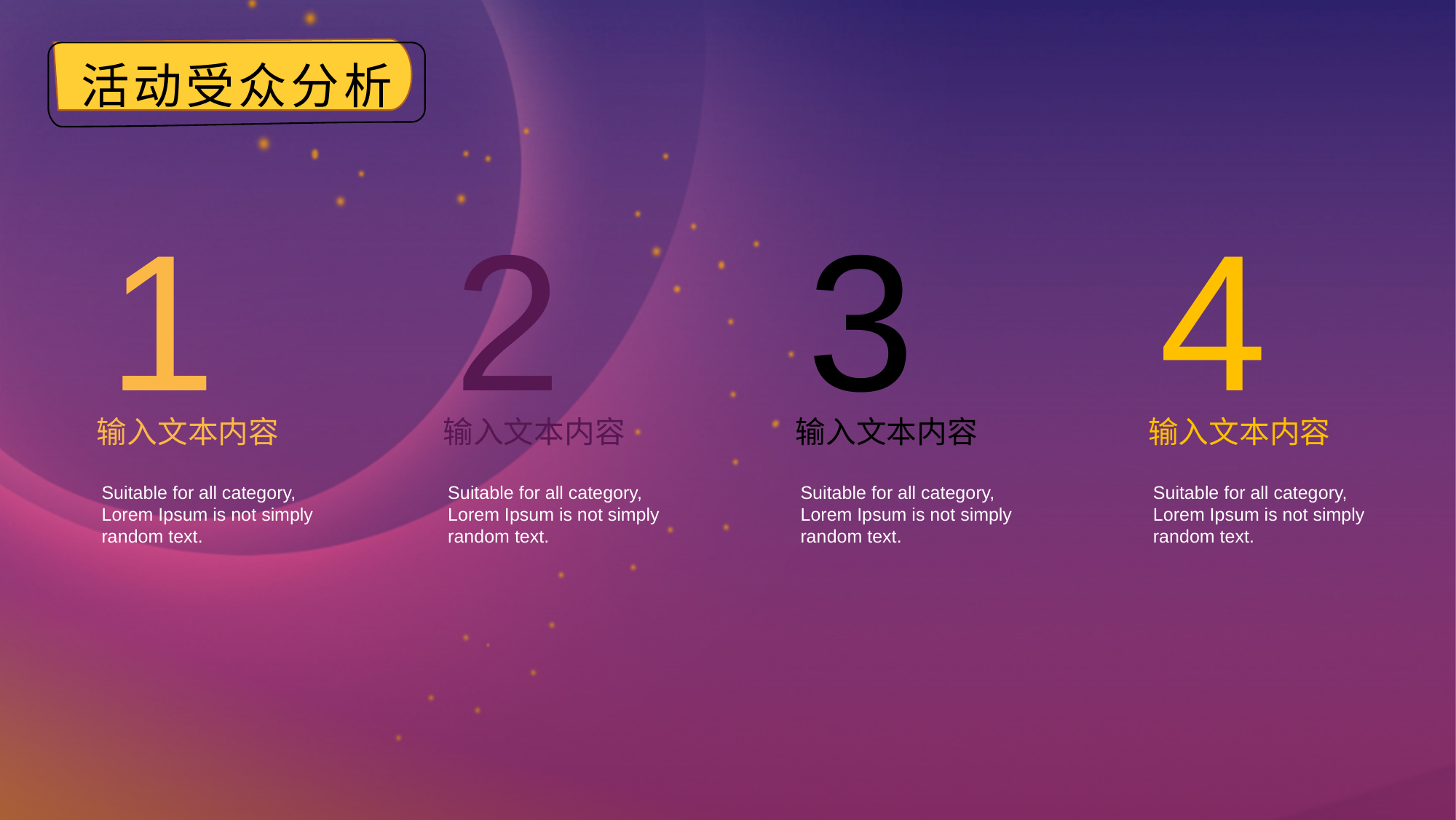

活动受众分析
1
输入文本内容
Suitable for all category, Lorem Ipsum is not simply random text.
2
输入文本内容
Suitable for all category, Lorem Ipsum is not simply random text.
3
输入文本内容
Suitable for all category, Lorem Ipsum is not simply random text.
4
输入文本内容
Suitable for all category, Lorem Ipsum is not simply random text.